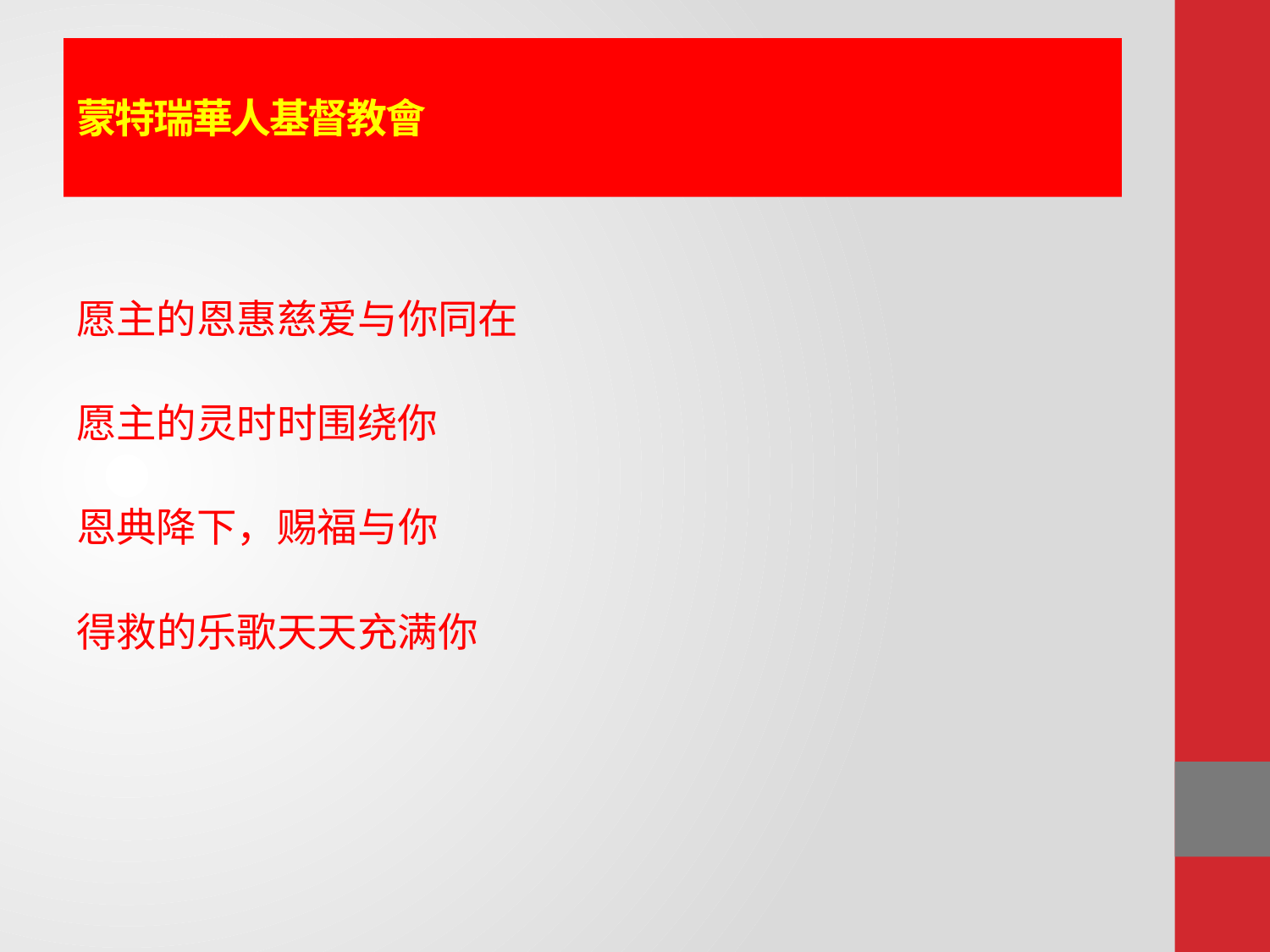

# 蒙特瑞華人基督教會

愿主的恩惠慈爱与你同在
愿主的灵时时围绕你
恩典降下，赐福与你
得救的乐歌天天充满你